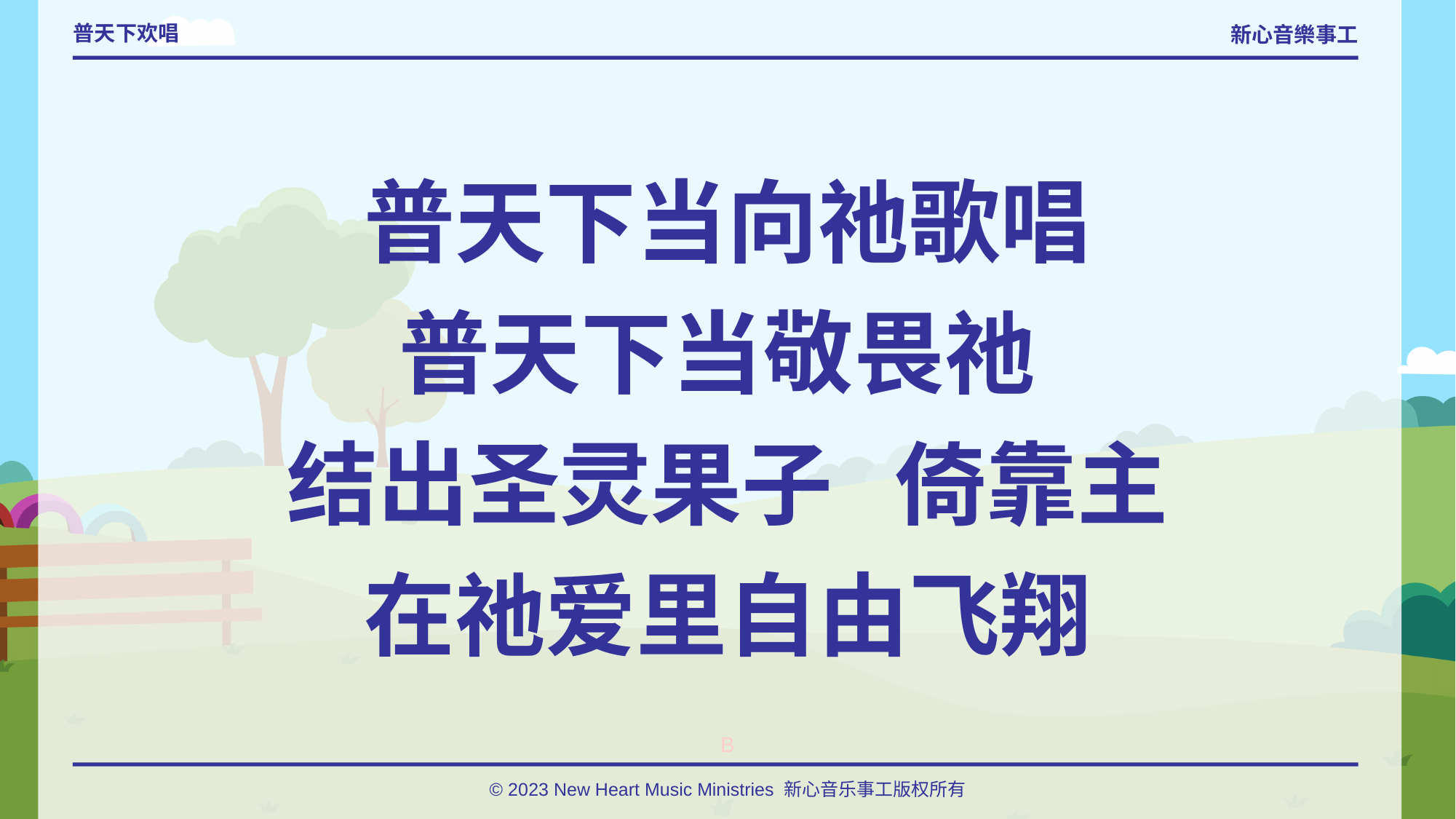

# 普天下欢唱
普天下当向祂歌唱
普天下当敬畏祂
结出圣灵果子   倚靠主
在祂爱里自由飞翔
B
© 2023 New Heart Music Ministries 新心音乐事工版权所有